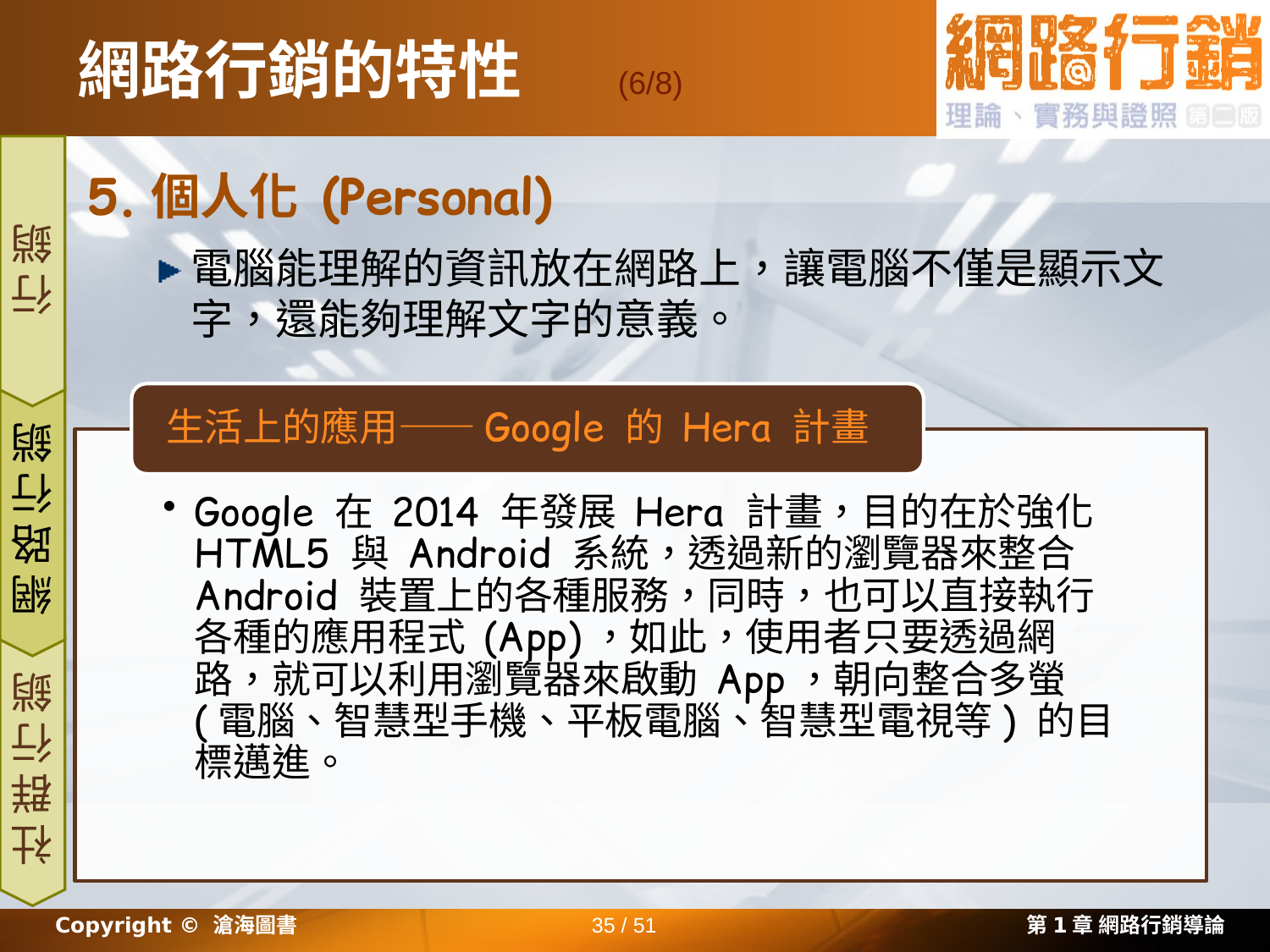

# 網路行銷的特性
(6/8)
5.個人化 (Personal)
電腦能理解的資訊放在網路上，讓電腦不僅是顯示文字，還能夠理解文字的意義。
行銷
Google 在 2014 年發展 Hera 計畫，目的在於強化 HTML5 與 Android 系統，透過新的瀏覽器來整合 Android 裝置上的各種服務，同時，也可以直接執行各種的應用程式 (App)，如此，使用者只要透過網路，就可以利用瀏覽器來啟動 App，朝向整合多螢 (電腦、智慧型手機、平板電腦、智慧型電視等) 的目標邁進。
生活上的應用——Google 的 Hera 計畫
網路行銷
社群行銷
Copyright © 滄海圖書
35 / 51
第1章 網路行銷導論